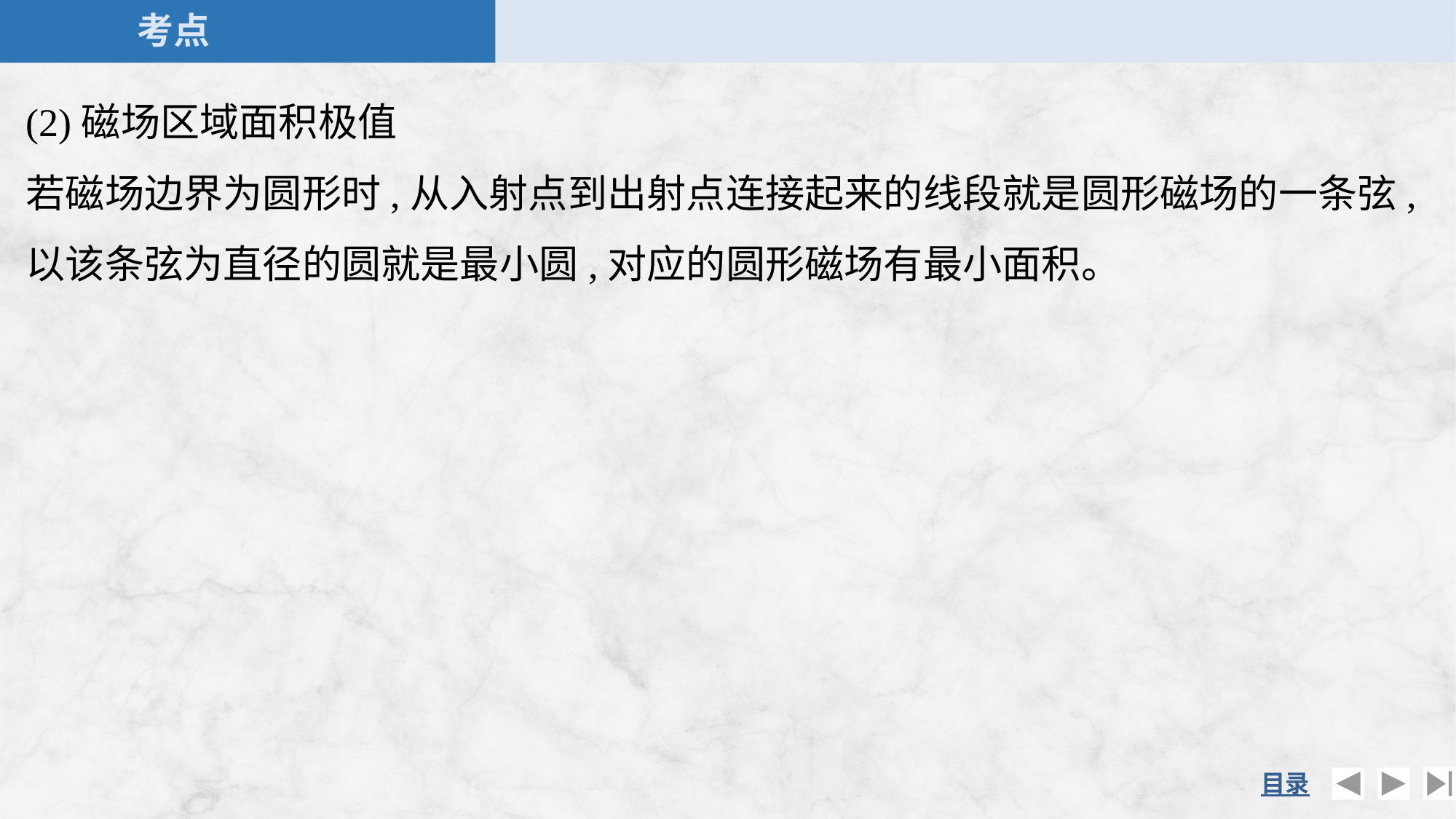

(2)磁场区域面积极值
若磁场边界为圆形时,从入射点到出射点连接起来的线段就是圆形磁场的一条弦,以该条弦为直径的圆就是最小圆,对应的圆形磁场有最小面积。